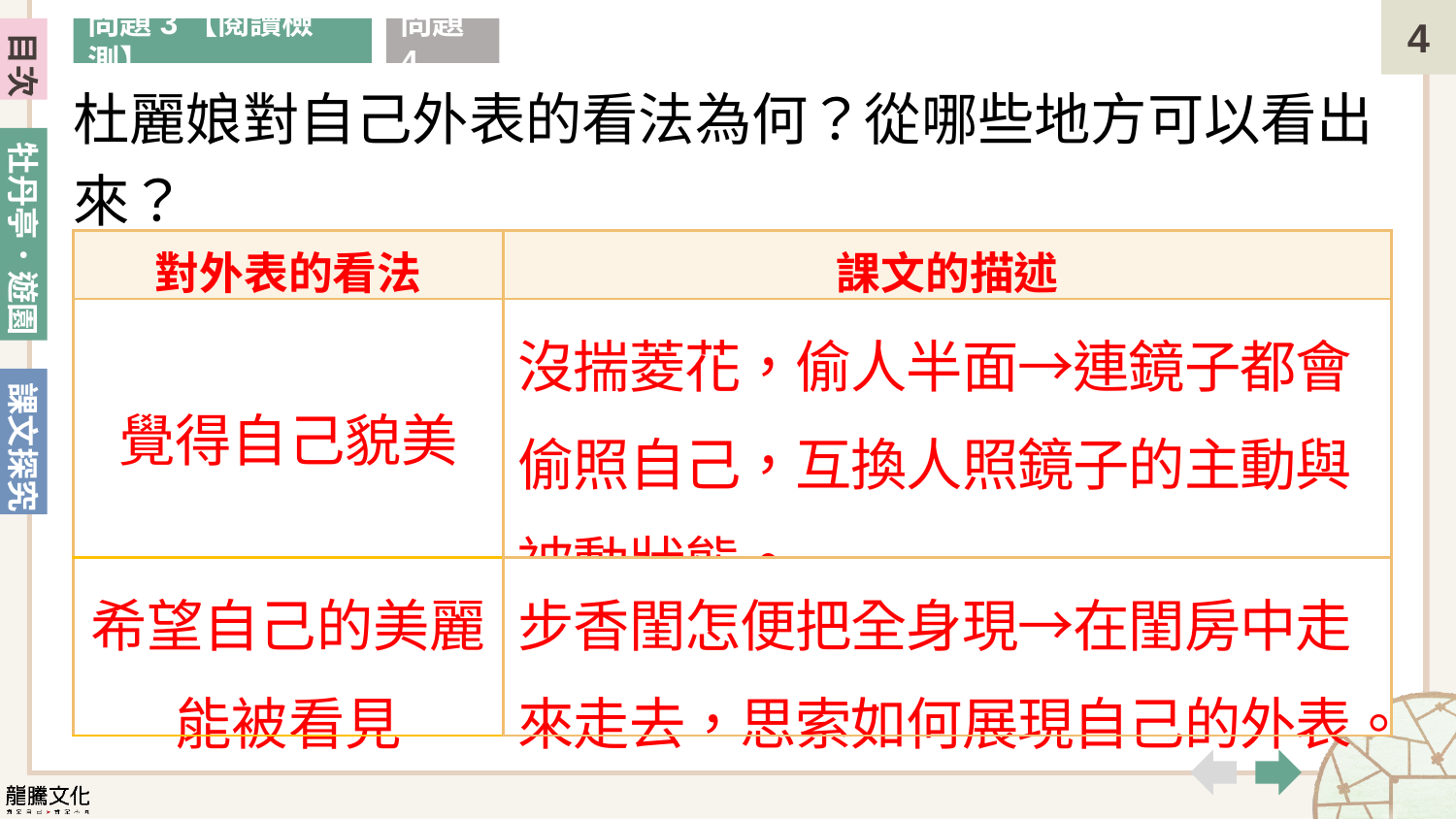

問題3【閱讀檢測】
問題4
杜麗娘對自己外表的看法為何？從哪些地方可以看出來？
| 對外表的看法 | 課文的描述 |
| --- | --- |
| 覺得自己貌美 | 沒揣菱花，偷人半面→連鏡子都會偷照自己，互換人照鏡子的主動與被動狀態。 |
| 希望自己的美麗能被看見 | 步香閨怎便把全身現→在閨房中走來走去，思索如何展現自己的外表。 |